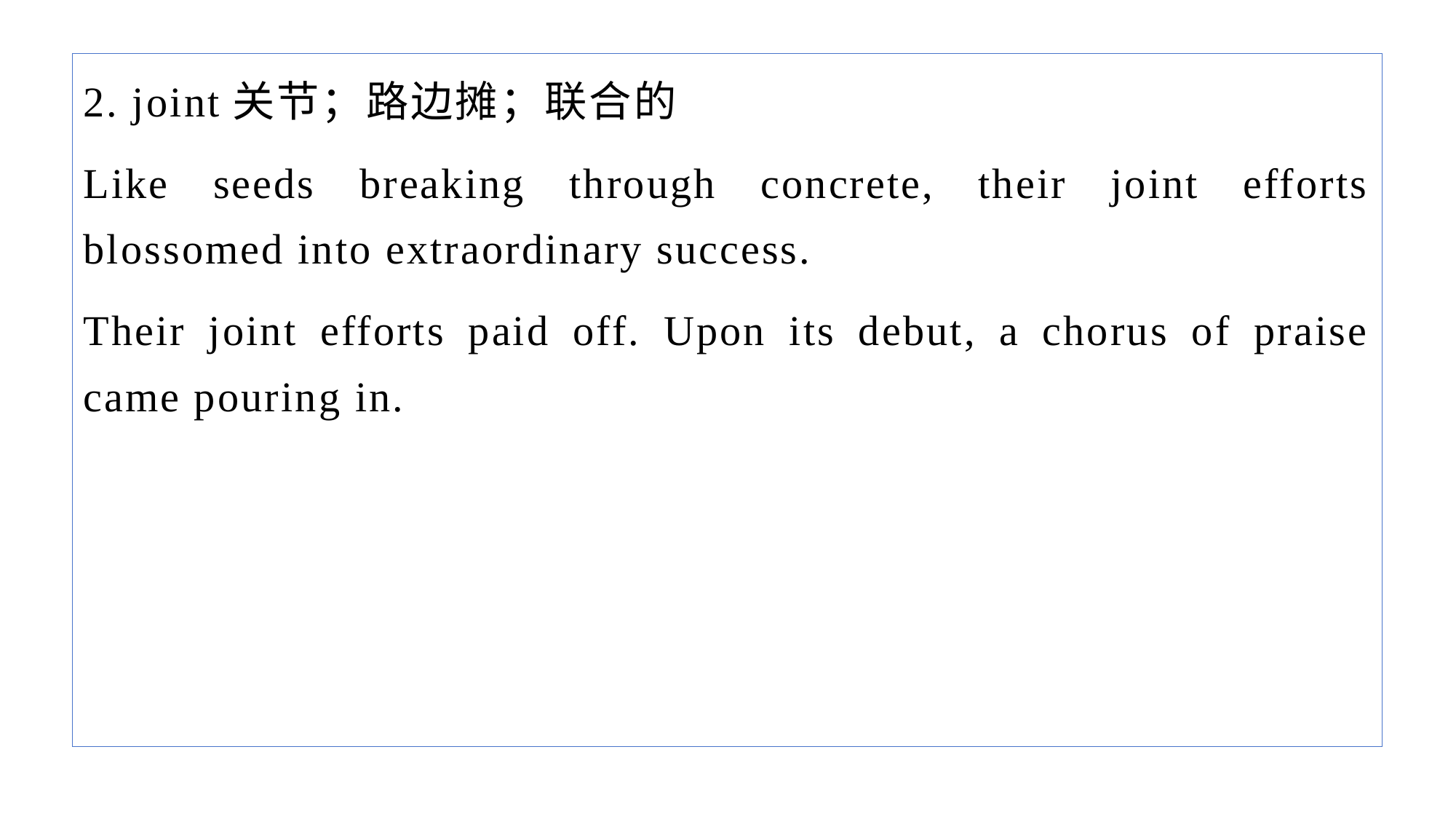

2. joint关节；路边摊；联合的
Like seeds breaking through concrete, their joint efforts blossomed into extraordinary success.
Their joint efforts paid off. Upon its debut, a chorus of praise came pouring in.